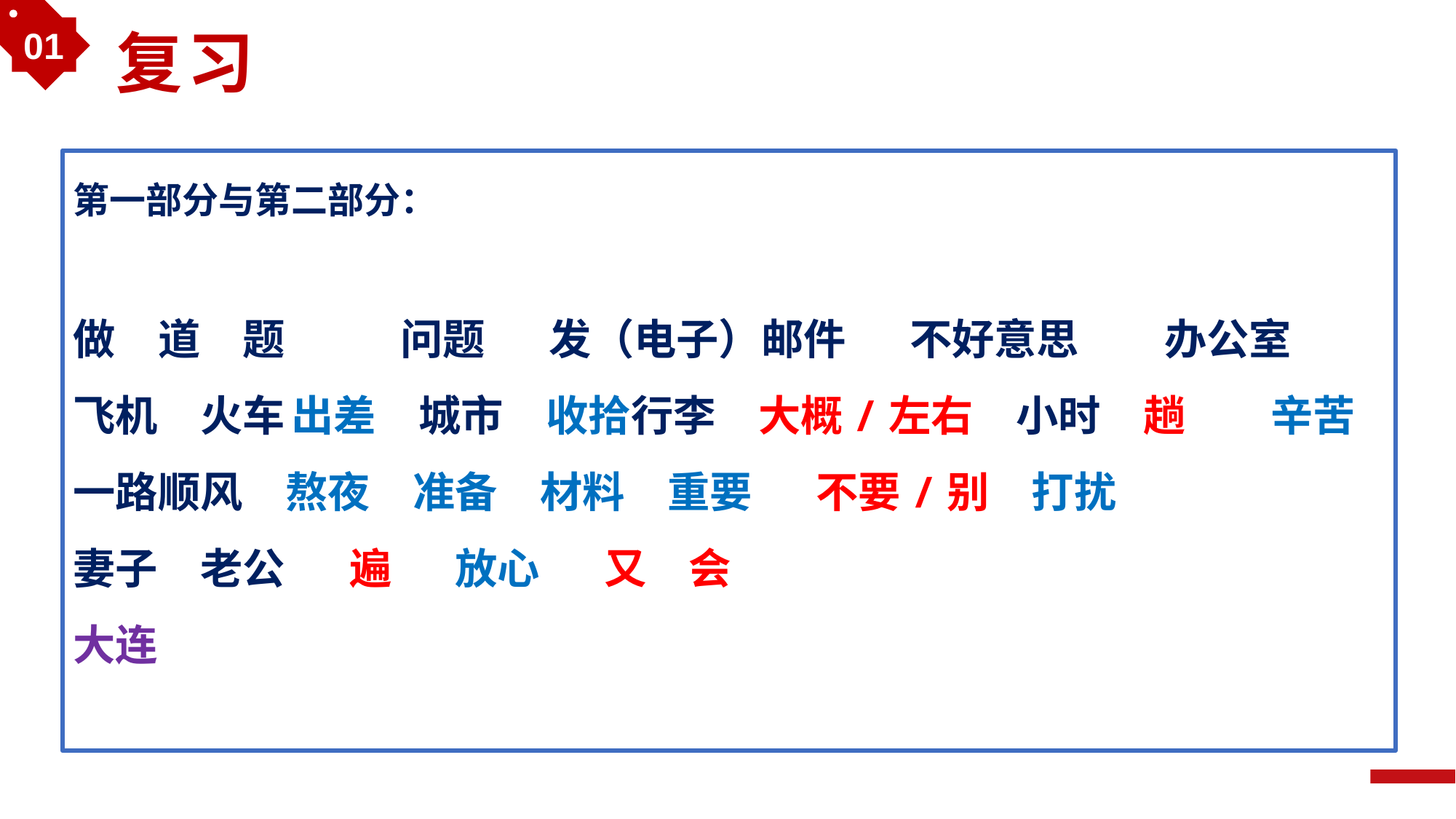

01
复习
第一部分与第二部分：

做  道  题 	问题   发（电子）邮件   不好意思    办公室
飞机  火车	出差  城市  收拾行李  大概/左右  小时  趟    辛苦  一路顺风  熬夜  准备  材料  重要   不要/别  打扰
妻子  老公   遍   放心   又  会
大连